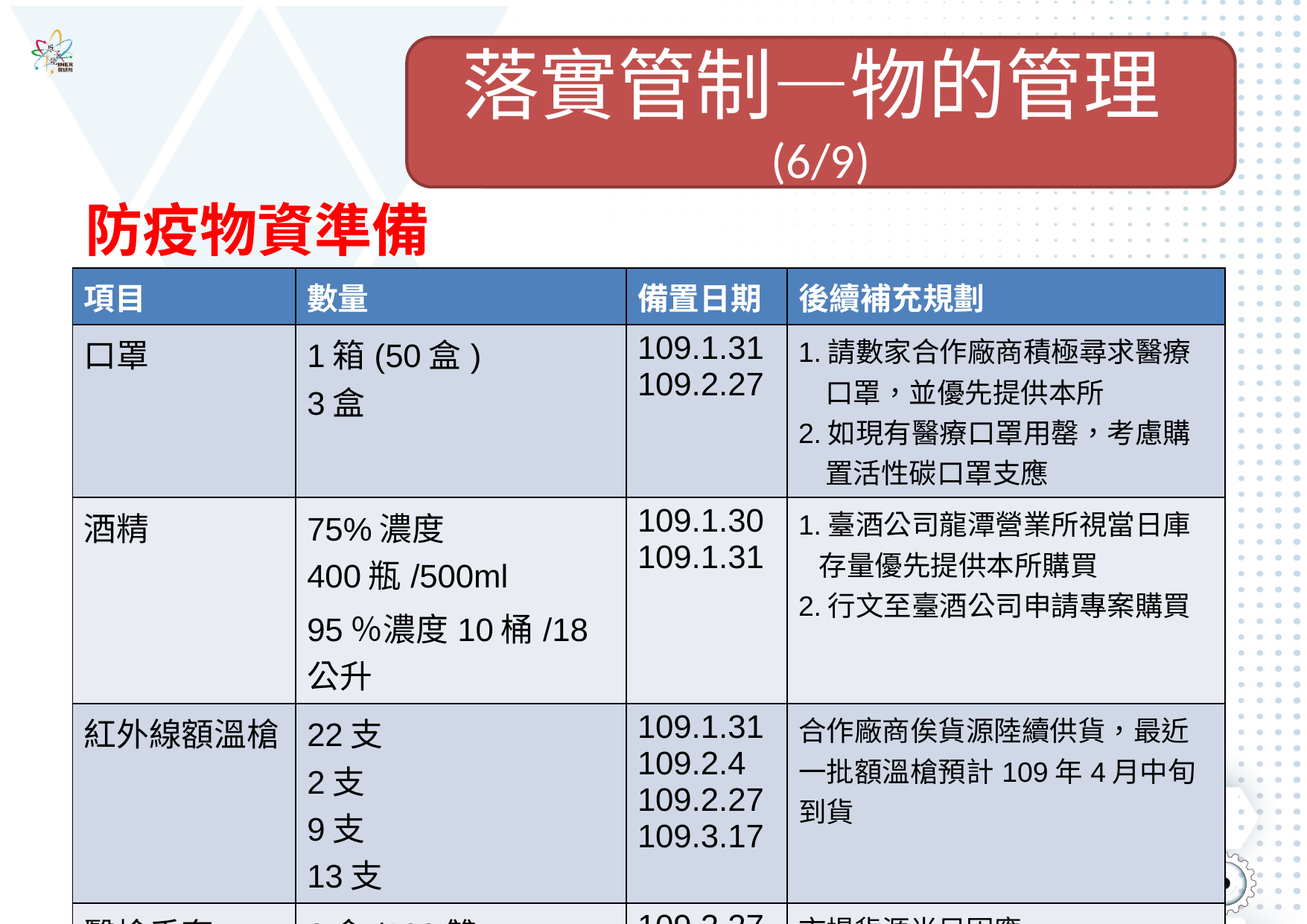

#
落實管制—物的管理(6/9)
落實管制—物的管理
防疫物資準備
| 項目 | 數量 | 備置日期 | 後續補充規劃 |
| --- | --- | --- | --- |
| 口罩 | 1箱(50盒) 3盒 | 109.1.31 109.2.27 | 1.請數家合作廠商積極尋求醫療 口罩，並優先提供本所 2.如現有醫療口罩用罄，考慮購 置活性碳口罩支應 |
| 酒精 | 75%濃度 400瓶/500ml 95％濃度10桶/18公升 | 109.1.30 109.1.31 | 1.臺酒公司龍潭營業所視當日庫 存量優先提供本所購買 2.行文至臺酒公司申請專案購買 |
| 紅外線額溫槍 | 22支 2支 9支 13支 | 109.1.31 109.2.4 109.2.27 109.3.17 | 合作廠商俟貨源陸續供貨，最近一批額溫槍預計109年4月中旬到貨 |
| 醫檢手套 | 6盒/100雙 | 109.2.27 | 市場貨源尚足因應 |
| 彩色標籤紙 | 51包 | 109.1.31 | 市場貨源供應無虞 |
8